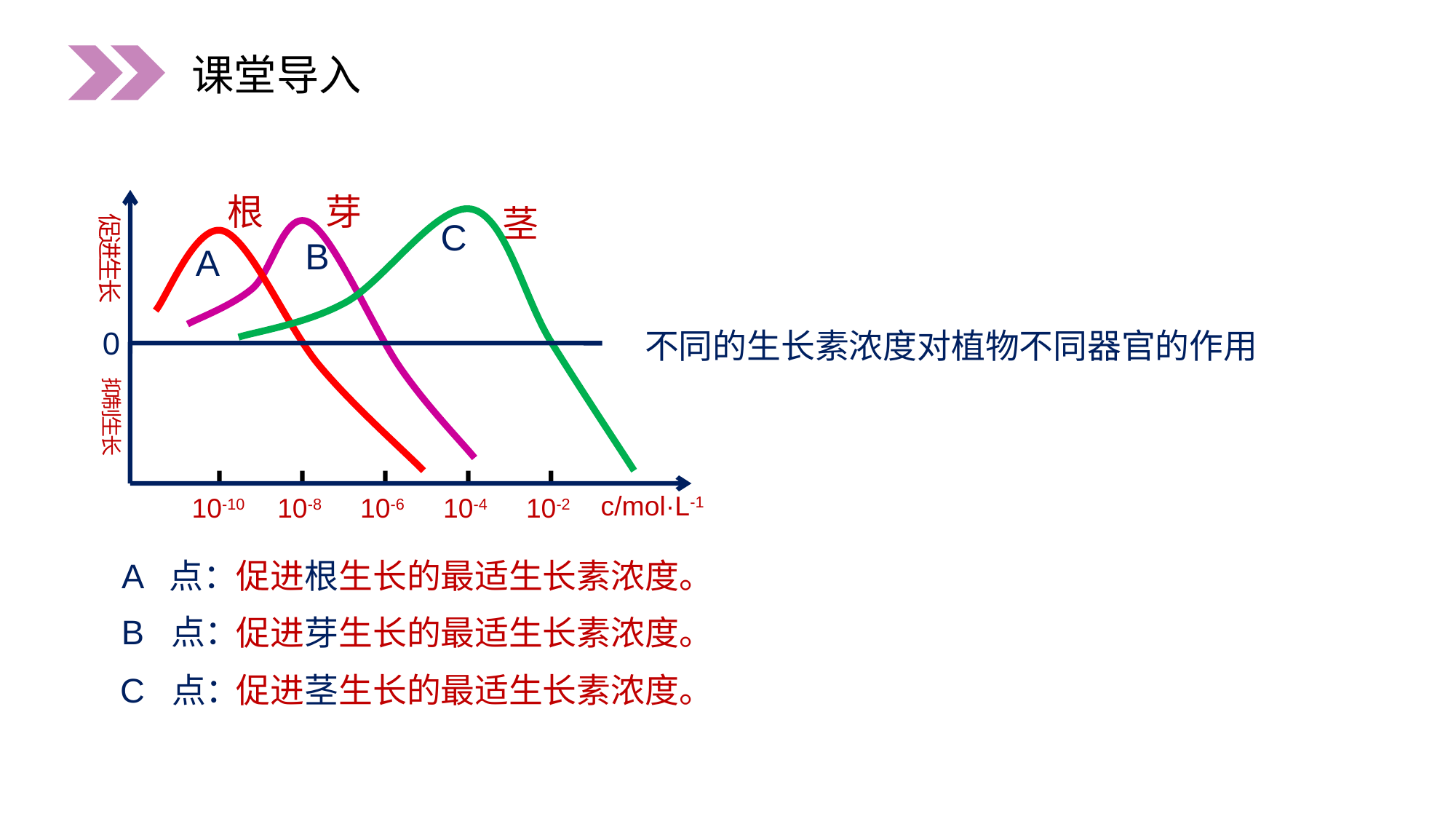

课堂导入
根
芽
茎
促进生长

C

B
A
0
不同的生长素浓度对植物不同器官的作用
抑制生长

c/mol·L-1
10-10
10-8
10-6
10-4
10-2
A  点：
促进根生长的最适生长素浓度。
B  点：
促进芽生长的最适生长素浓度。
C  点：
促进茎生长的最适生长素浓度。